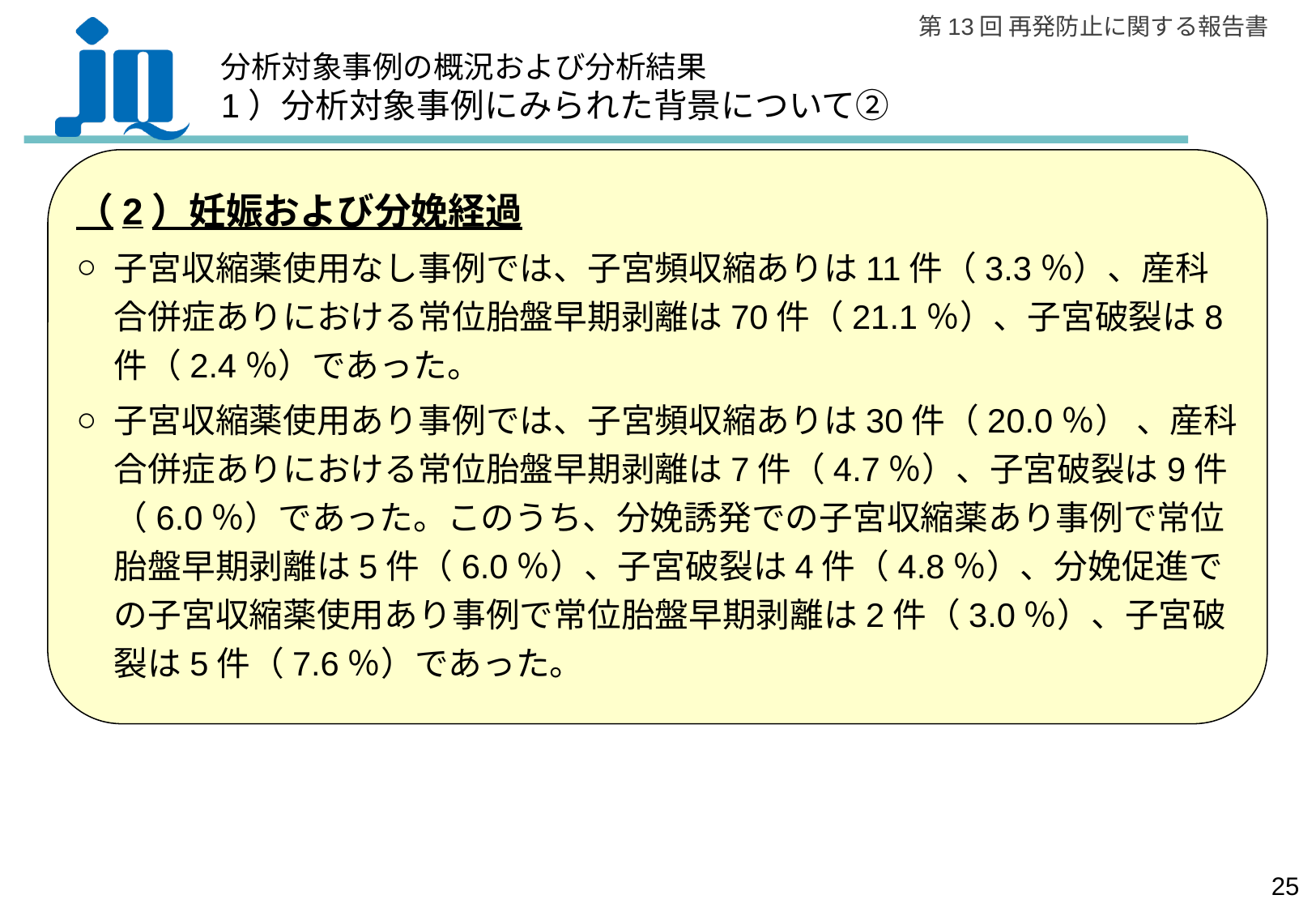

分析対象事例の概況および分析結果
1）分析対象事例にみられた背景について②
（2）妊娠および分娩経過
子宮収縮薬使用なし事例では、子宮頻収縮ありは11件（3.3％）、産科合併症ありにおける常位胎盤早期剥離は70件（21.1％）、子宮破裂は8件（2.4％）であった。
子宮収縮薬使用あり事例では、子宮頻収縮ありは30件（20.0％） 、産科合併症ありにおける常位胎盤早期剥離は7件（4.7％）、子宮破裂は9件（6.0％）であった。このうち、分娩誘発での子宮収縮薬あり事例で常位胎盤早期剥離は5件（6.0％）、子宮破裂は4件（4.8％）、分娩促進での子宮収縮薬使用あり事例で常位胎盤早期剥離は2件（3.0％）、子宮破裂は5件（7.6％）であった。
25